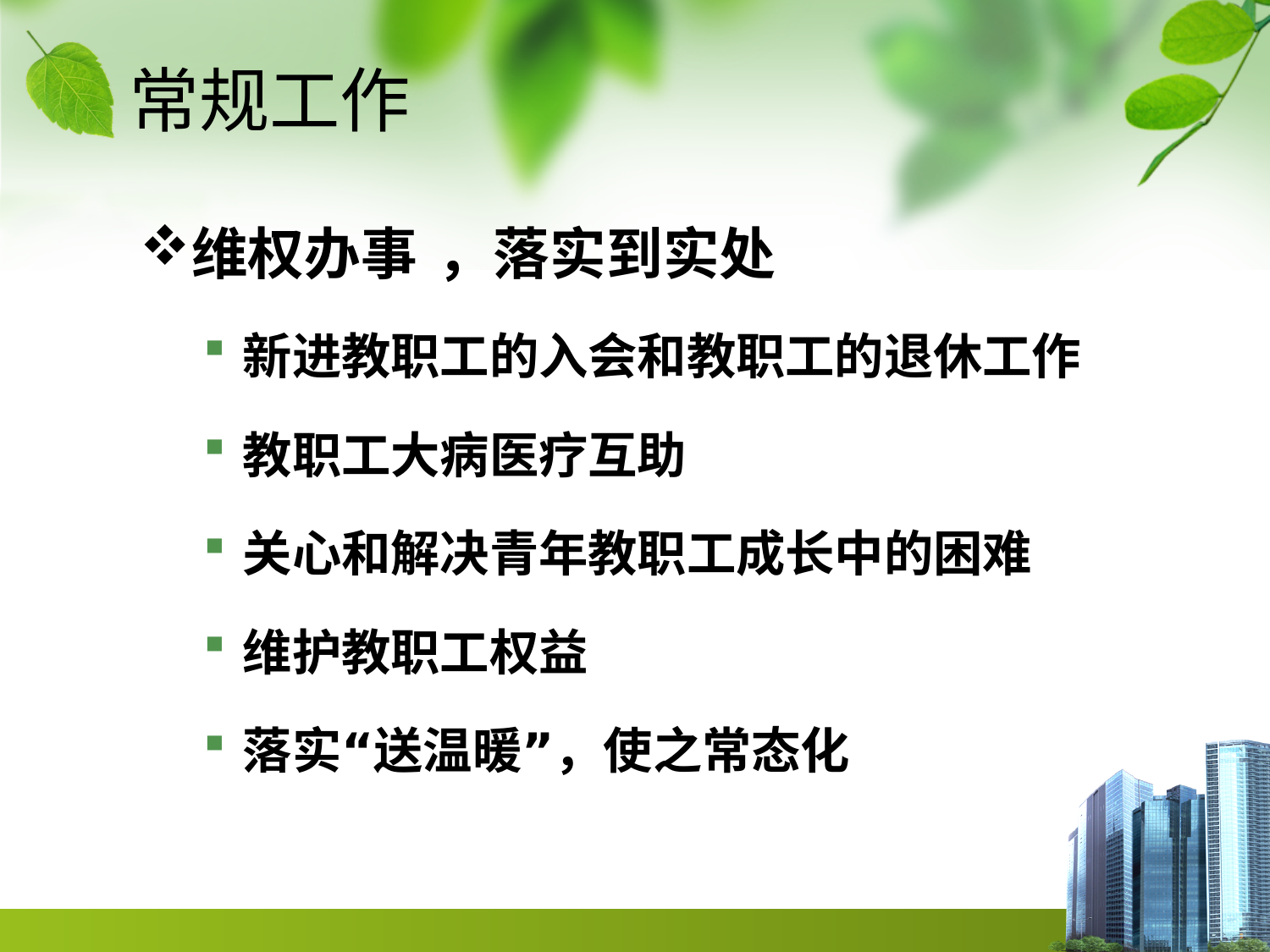

常规工作
维权办事 ，落实到实处
新进教职工的入会和教职工的退休工作
教职工大病医疗互助
关心和解决青年教职工成长中的困难
维护教职工权益
落实“送温暖”，使之常态化